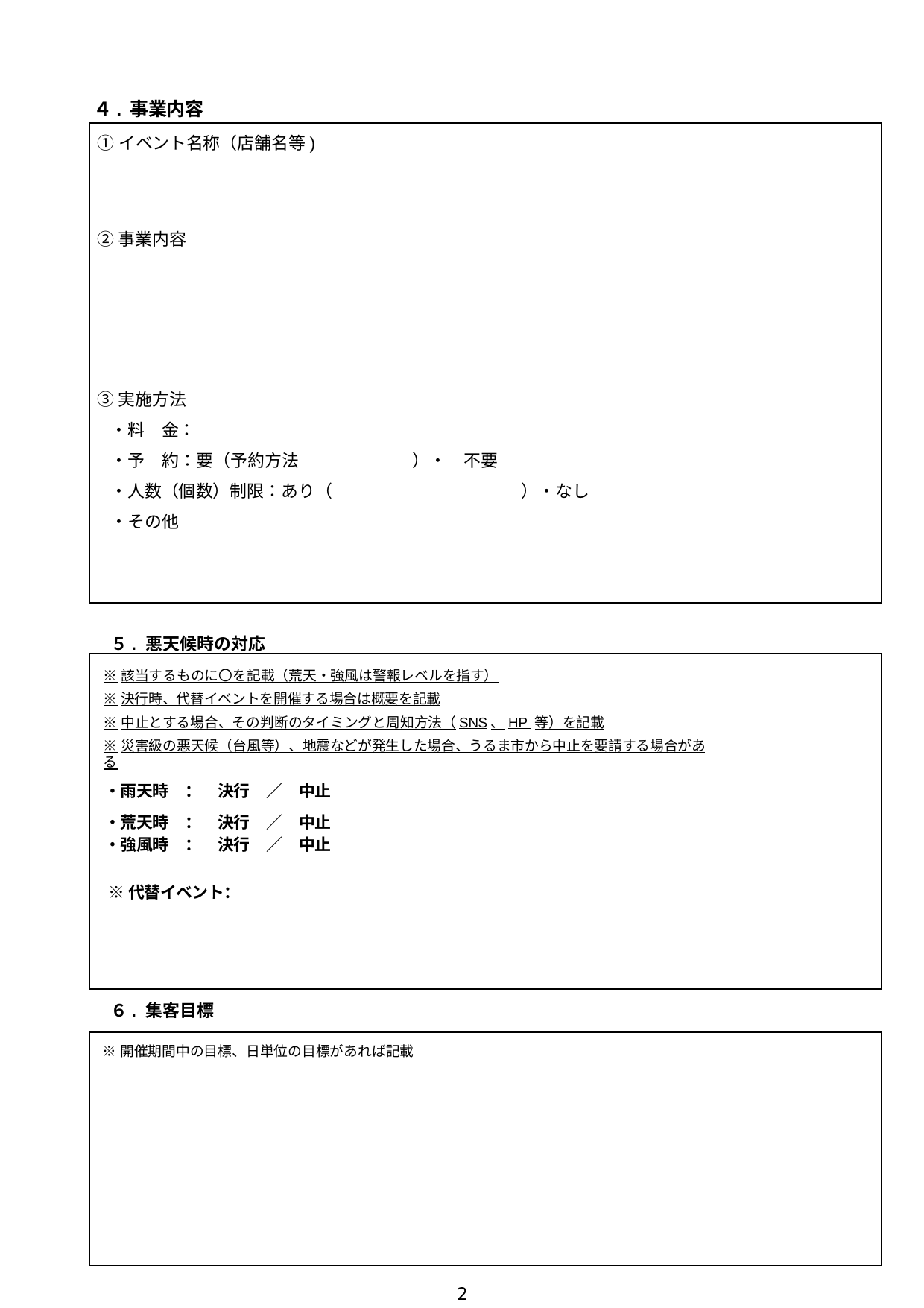

４. 事業内容
 ①イベント名称（店舗名等)

 ②事業内容

 ③実施方法
・料　金：
・予　約：要（予約方法　	　　       　）・　不要
・人数（個数）制限：あり（　　　　　　　　　　　）・なし
・その他

５. 悪天候時の対応

６. 集客目標

※該当するものに〇を記載（荒天・強風は警報レベルを指す）
※決行時、代替イベントを開催する場合は概要を記載
※中止とする場合、その判断のタイミングと周知方法（SNS、HP 等）を記載
※災害級の悪天候（台風等）、地震などが発生した場合、うるま市から中止を要請する場合がある

| ・雨天時 | ： | 決行 | ／ | 中止 |
| --- | --- | --- | --- | --- |
| ・荒天時 | ： | 決行 | ／ | 中止 |
| ・強風時 | ： | 決行 | ／ | 中止 |
※代替イベント：

※開催期間中の目標、日単位の目標があれば記載
2